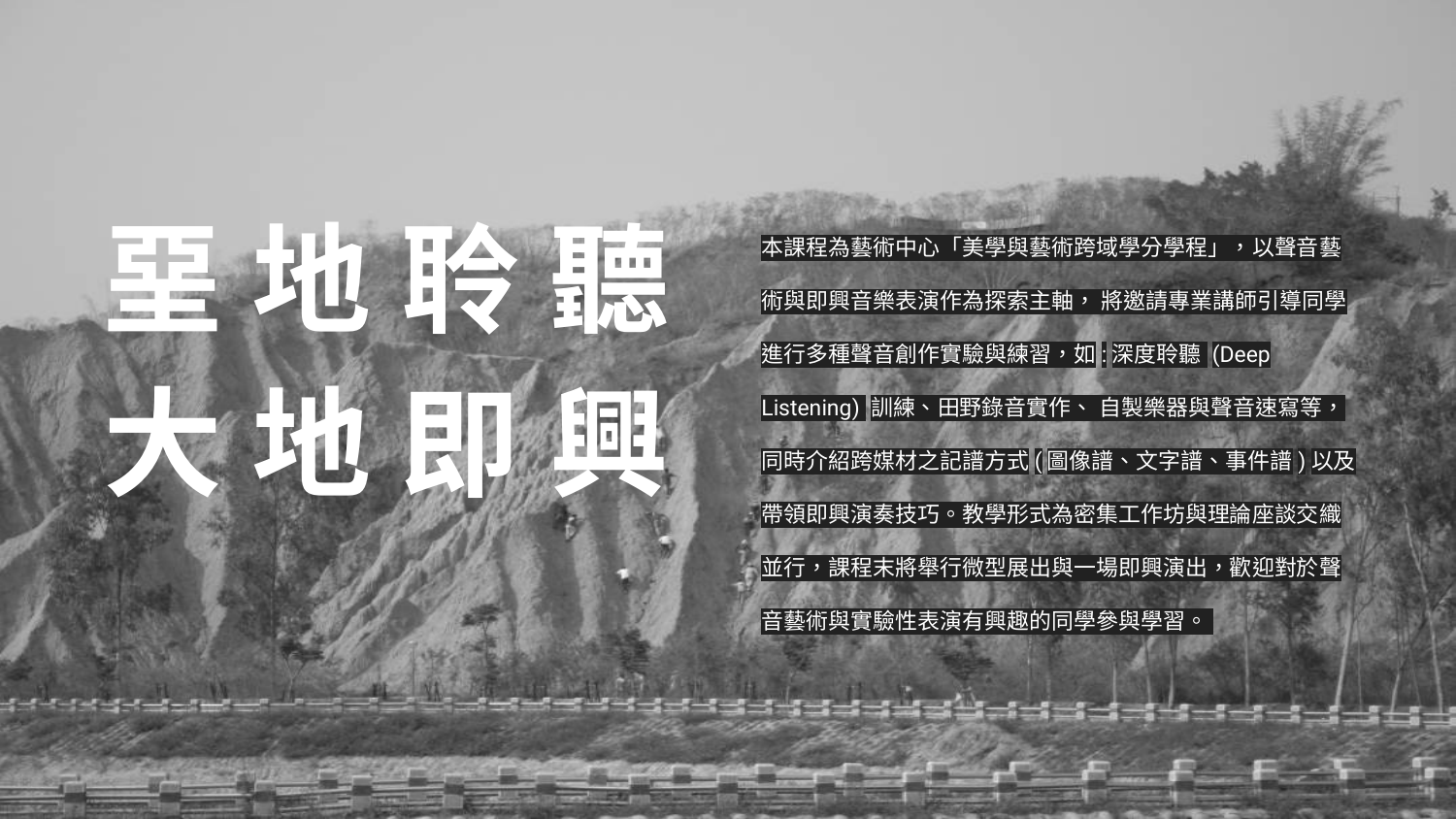

堊 地 聆 聽大 地 即 興
本課程為藝術中心「美學與藝術跨域學分學程」，以聲音藝術與即興音樂表演作為探索主軸， 將邀請專業講師引導同學進行多種聲音創作實驗與練習，如:深度聆聽 (Deep Listening) 訓練、田野錄音實作、 自製樂器與聲音速寫等，同時介紹跨媒材之記譜方式(圖像譜、文字譜、事件譜)以及帶領即興演奏技巧。教學形式為密集工作坊與理論座談交織並行，課程末將舉行微型展出與一場即興演出，歡迎對於聲音藝術與實驗性表演有興趣的同學參與學習。